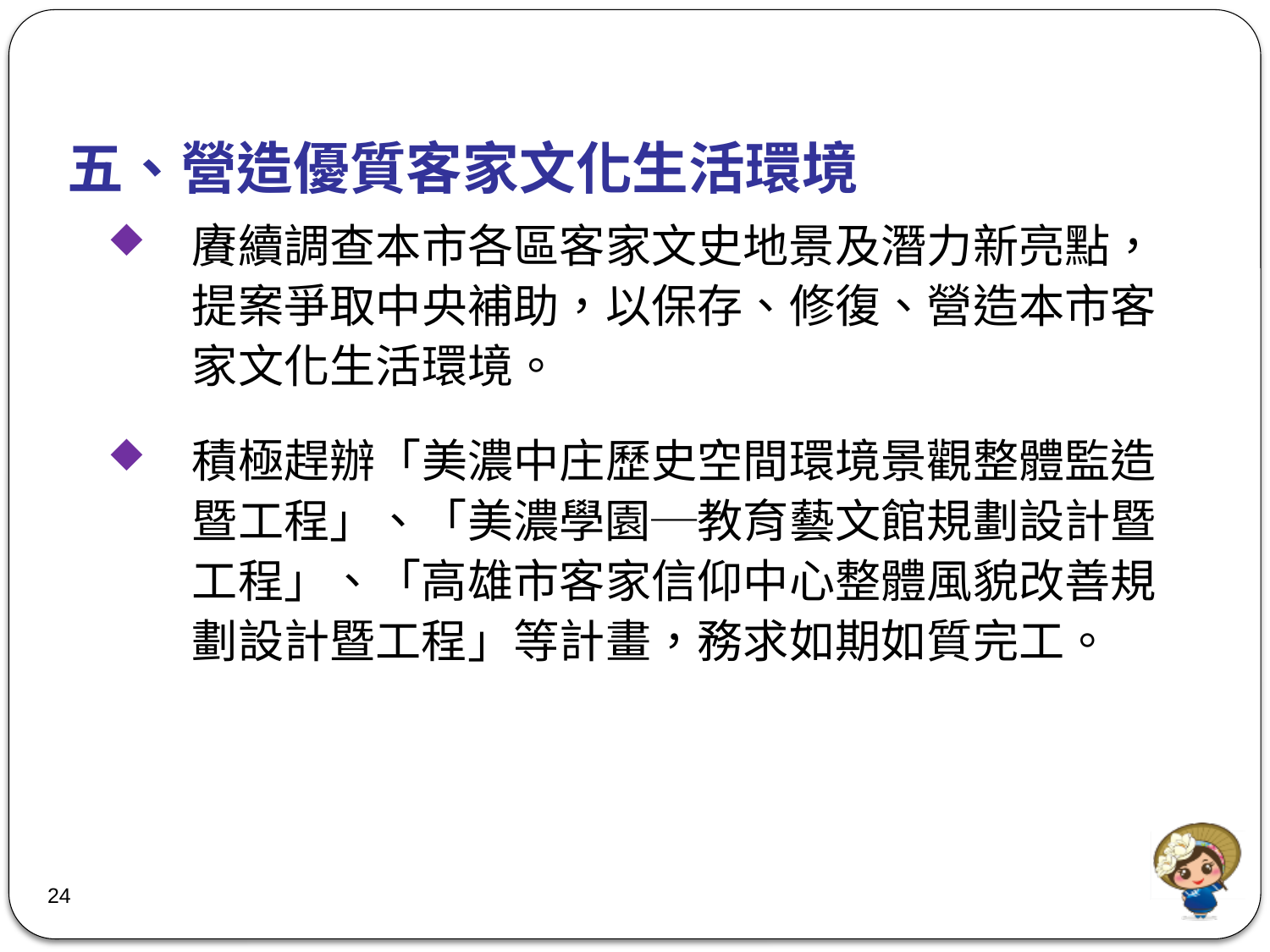

五、營造優質客家文化生活環境
賡續調查本市各區客家文史地景及潛力新亮點，提案爭取中央補助，以保存、修復、營造本市客家文化生活環境。

積極趕辦「美濃中庄歷史空間環境景觀整體監造暨工程」、「美濃學園─教育藝文館規劃設計暨工程」、「高雄市客家信仰中心整體風貌改善規劃設計暨工程」等計畫，務求如期如質完工。
24